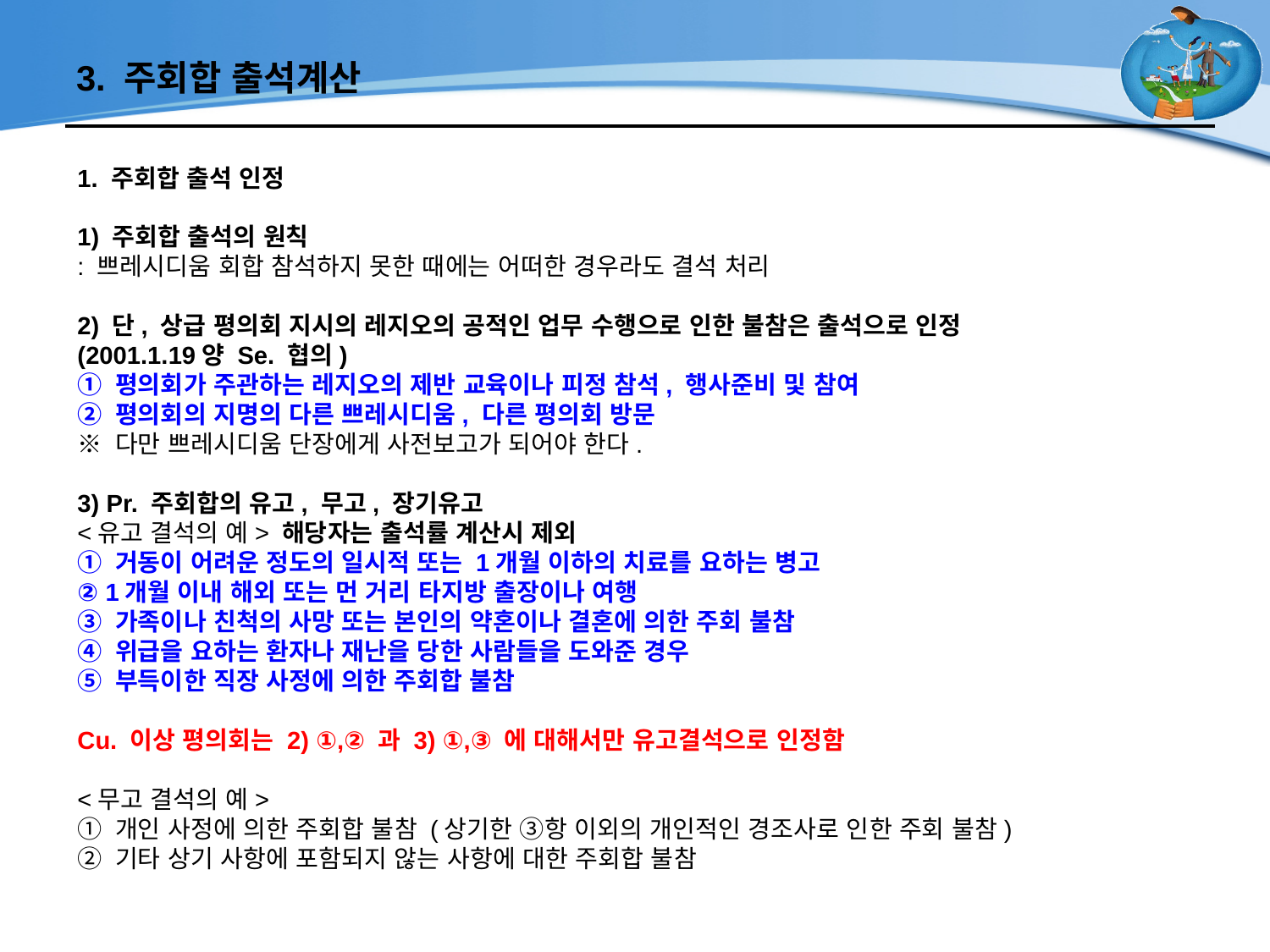

# 3. 주회합 출석계산
1. 주회합 출석 인정

1) 주회합 출석의 원칙
: 쁘레시디움 회합 참석하지 못한 때에는 어떠한 경우라도 결석 처리

2) 단, 상급 평의회 지시의 레지오의 공적인 업무 수행으로 인한 불참은 출석으로 인정
(2001.1.19양 Se. 협의)
① 평의회가 주관하는 레지오의 제반 교육이나 피정 참석, 행사준비 및 참여
② 평의회의 지명의 다른 쁘레시디움, 다른 평의회 방문
※ 다만 쁘레시디움 단장에게 사전보고가 되어야 한다.

3) Pr. 주회합의 유고, 무고, 장기유고
<유고 결석의 예> 해당자는 출석률 계산시 제외
① 거동이 어려운 정도의 일시적 또는 1개월 이하의 치료를 요하는 병고
② 1개월 이내 해외 또는 먼 거리 타지방 출장이나 여행
③ 가족이나 친척의 사망 또는 본인의 약혼이나 결혼에 의한 주회 불참
④ 위급을 요하는 환자나 재난을 당한 사람들을 도와준 경우
⑤ 부득이한 직장 사정에 의한 주회합 불참

Cu. 이상 평의회는 2) ①,② 과 3) ①,③ 에 대해서만 유고결석으로 인정함

<무고 결석의 예>
① 개인 사정에 의한 주회합 불참 (상기한 ③항 이외의 개인적인 경조사로 인한 주회 불참)
② 기타 상기 사항에 포함되지 않는 사항에 대한 주회합 불참